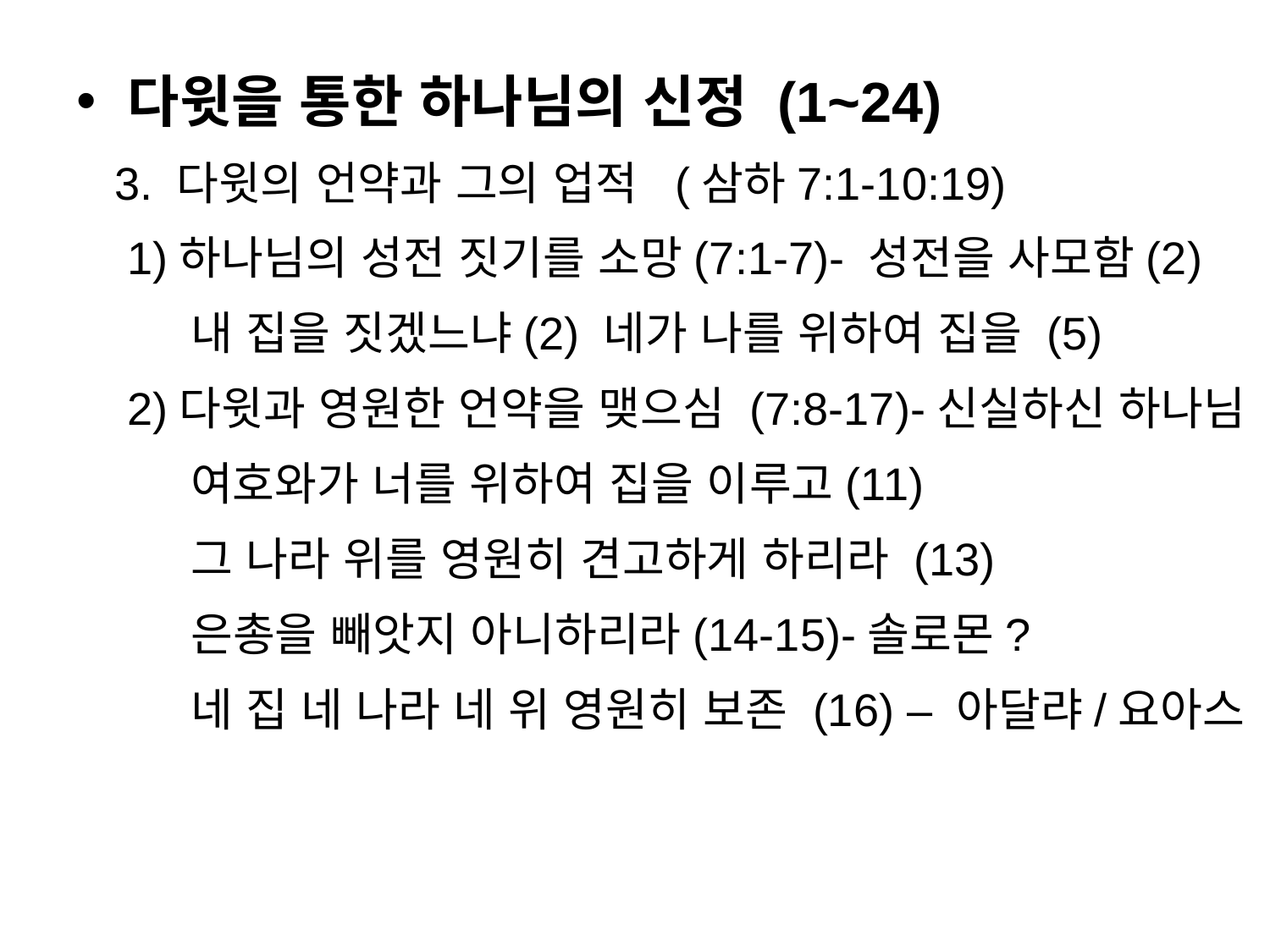

다윗을 통한 하나님의 신정 (1~24)
   3. 다윗의 언약과 그의 업적  (삼하7:1-10:19)
    1)하나님의 성전 짓기를 소망(7:1-7)- 성전을 사모함(2)
        내 집을 짓겠느냐(2) 네가 나를 위하여 집을 (5)
    2)다윗과 영원한 언약을 맺으심 (7:8-17)-신실하신 하나님
        여호와가 너를 위하여 집을 이루고(11)
        그 나라 위를 영원히 견고하게 하리라 (13)
        은총을 빼앗지 아니하리라(14-15)-솔로몬?
        네 집 네 나라 네 위 영원히 보존 (16) – 아달랴/요아스